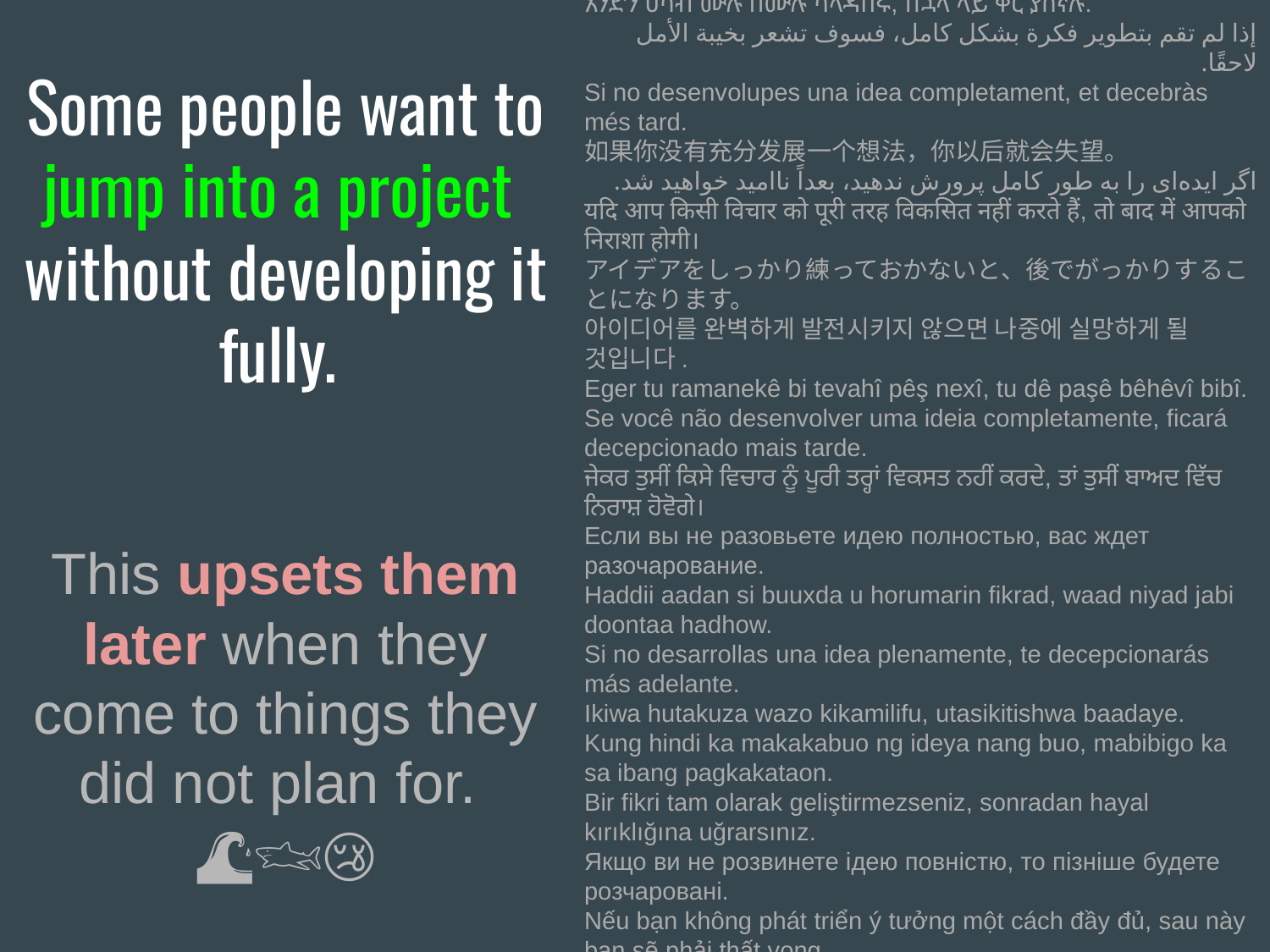

Some people want to jump into a project
without developing it fully.

This upsets them later when they come to things they did not plan for.
🌊🦈😢
አንድን ሀሳብ ሙሉ በሙሉ ካላዳበሩ, በኋላ ላይ ቅር ያሰኛሉ.
إذا لم تقم بتطوير فكرة بشكل كامل، فسوف تشعر بخيبة الأمل لاحقًا.
Si no desenvolupes una idea completament, et decebràs més tard.
如果你没有充分发展一个想法，你以后就会失望。
اگر ایده‌ای را به طور کامل پرورش ندهید، بعداً ناامید خواهید شد.
यदि आप किसी विचार को पूरी तरह विकसित नहीं करते हैं, तो बाद में आपको निराशा होगी।
アイデアをしっかり練っておかないと、後でがっかりすることになります。
아이디어를 완벽하게 발전시키지 않으면 나중에 실망하게 될 것입니다.
Eger tu ramanekê bi tevahî pêş nexî, tu dê paşê bêhêvî bibî.
Se você não desenvolver uma ideia completamente, ficará decepcionado mais tarde.
ਜੇਕਰ ਤੁਸੀਂ ਕਿਸੇ ਵਿਚਾਰ ਨੂੰ ਪੂਰੀ ਤਰ੍ਹਾਂ ਵਿਕਸਤ ਨਹੀਂ ਕਰਦੇ, ਤਾਂ ਤੁਸੀਂ ਬਾਅਦ ਵਿੱਚ ਨਿਰਾਸ਼ ਹੋਵੋਗੇ।
Если вы не разовьете идею полностью, вас ждет разочарование.
Haddii aadan si buuxda u horumarin fikrad, waad niyad jabi doontaa hadhow.
Si no desarrollas una idea plenamente, te decepcionarás más adelante.
Ikiwa hutakuza wazo kikamilifu, utasikitishwa baadaye.
Kung hindi ka makakabuo ng ideya nang buo, mabibigo ka sa ibang pagkakataon.
Bir fikri tam olarak geliştirmezseniz, sonradan hayal kırıklığına uğrarsınız.
Якщо ви не розвинете ідею повністю, то пізніше будете розчаровані.
Nếu bạn không phát triển ý tưởng một cách đầy đủ, sau này bạn sẽ phải thất vọng.